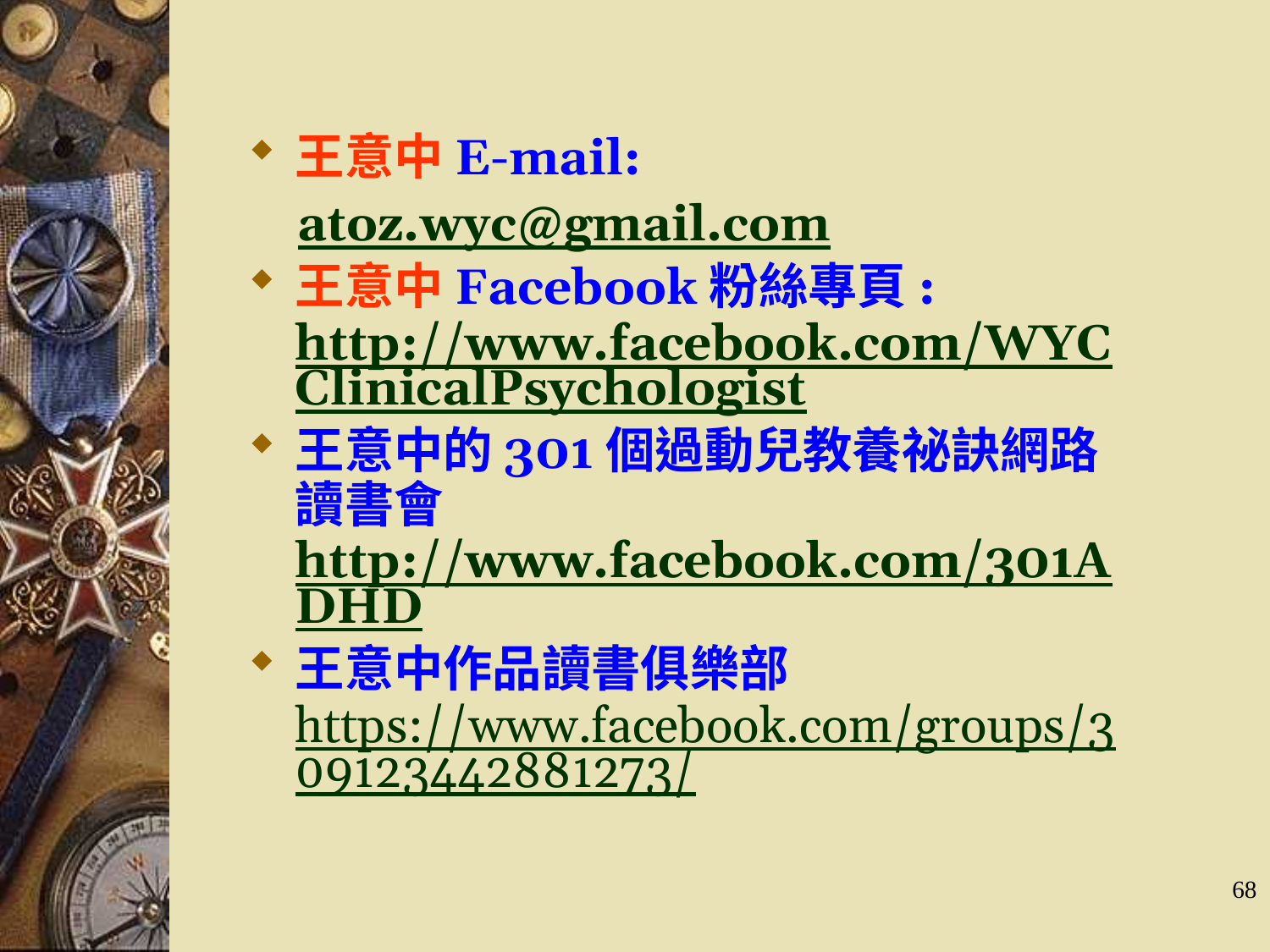

王意中E-mail:
    atoz.wyc@gmail.com
王意中Facebook粉絲專頁: http://www.facebook.com/WYCClinicalPsychologist
王意中的301個過動兒教養祕訣網路讀書會 http://www.facebook.com/301ADHD
王意中作品讀書俱樂部 https://www.facebook.com/groups/309123442881273/

68